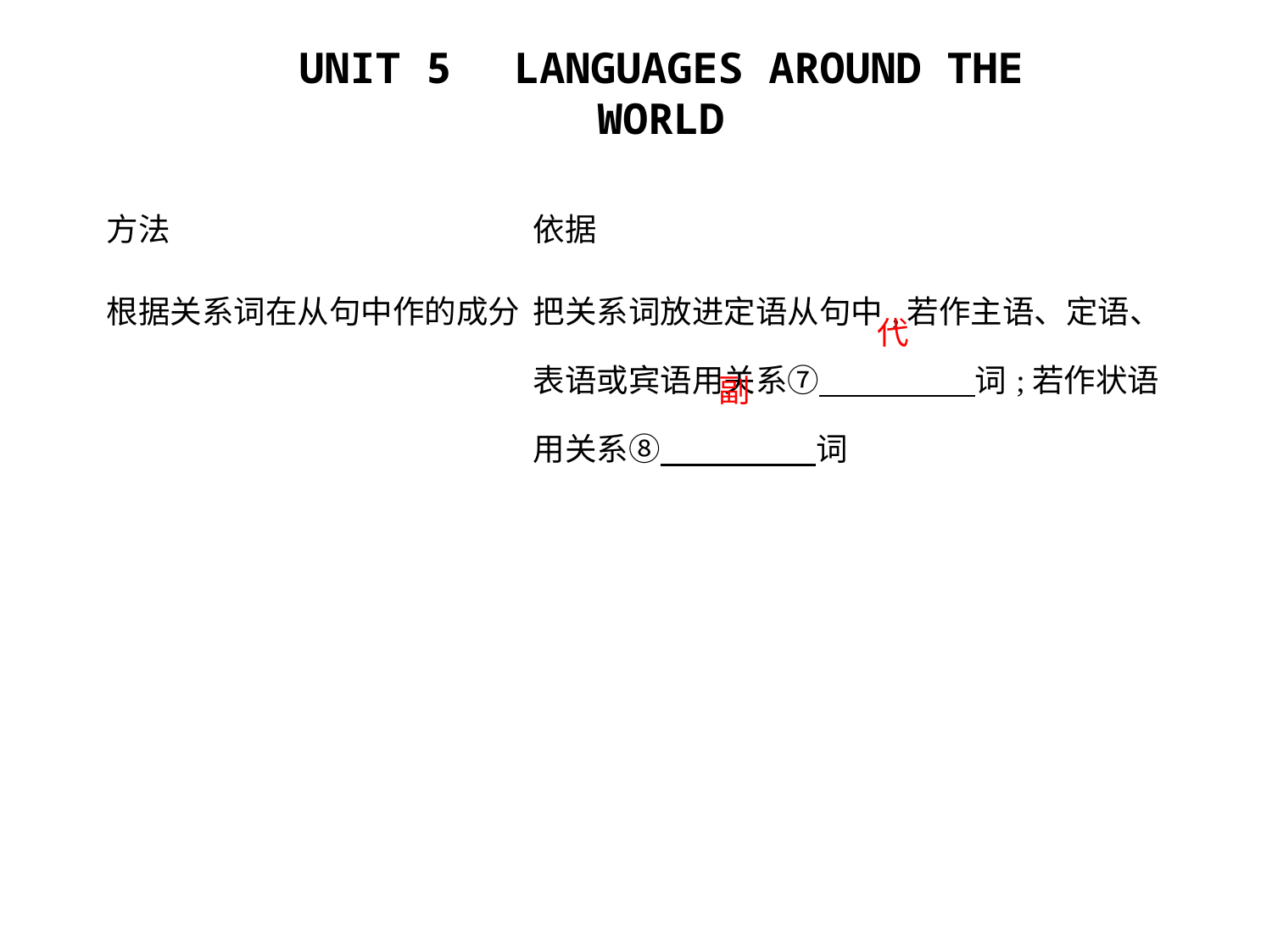

| 方法 | 依据 |
| --- | --- |
| 根据关系词在从句中作的成分 | 把关系词放进定语从句中,若作主语、定语、表语或宾语用关系⑦　　　　    词;若作状语用关系⑧　　　　    词 |
代
副